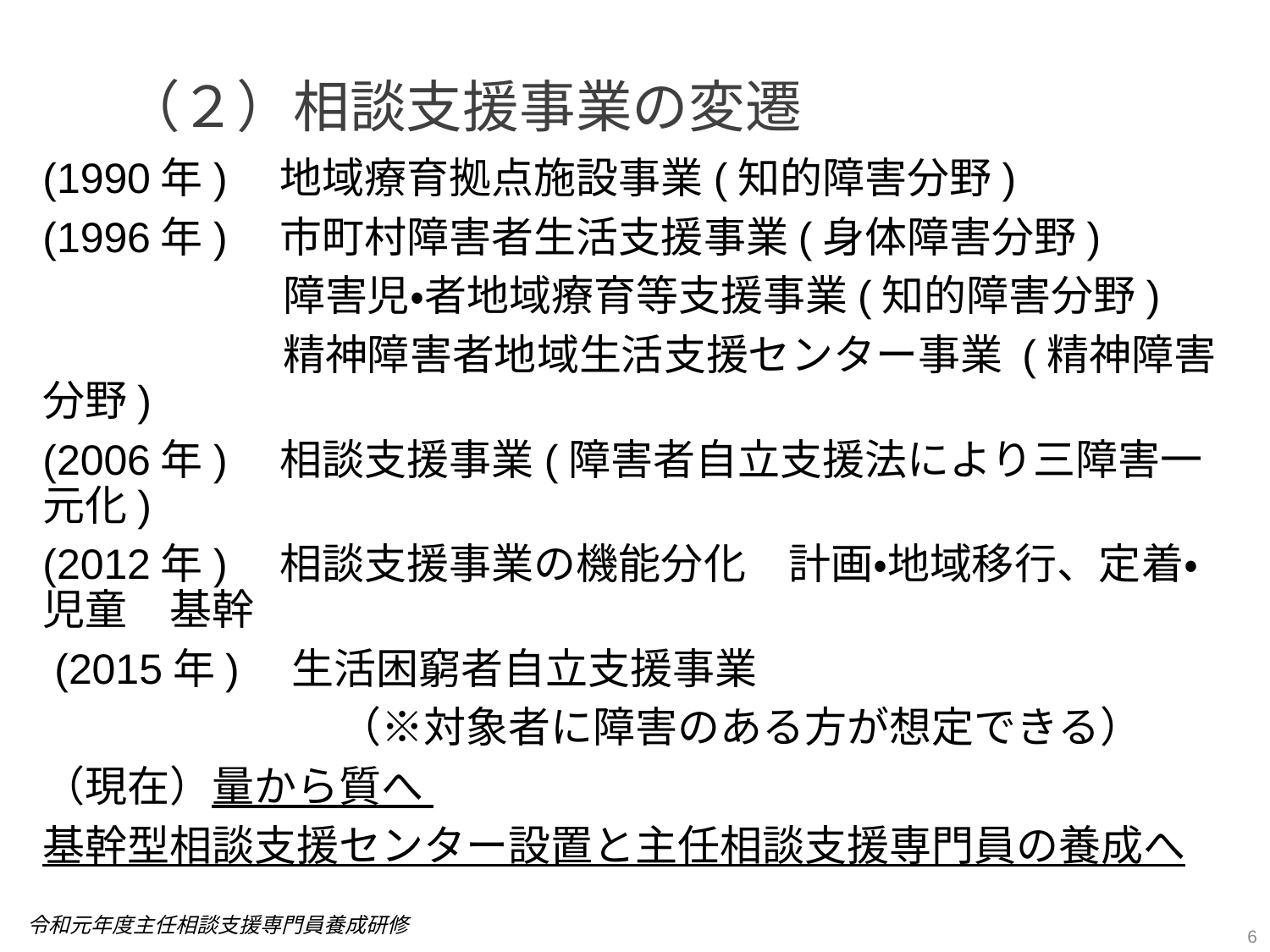

# （２）相談支援事業の変遷
(1990年)　地域療育拠点施設事業(知的障害分野)
(1996年)　市町村障害者生活支援事業(身体障害分野)
　　　　　   障害児・者地域療育等支援事業(知的障害分野)
　　　　　   精神障害者地域生活支援センター事業 (精神障害分野)
(2006年)　相談支援事業(障害者自立支援法により三障害一元化)
(2012年)　相談支援事業の機能分化　計画・地域移行、定着・児童　基幹
 (2015年)　生活困窮者自立支援事業
　　　　　　　（※対象者に障害のある方が想定できる）
（現在）量から質へ
基幹型相談支援センター設置と主任相談支援専門員の養成へ

6